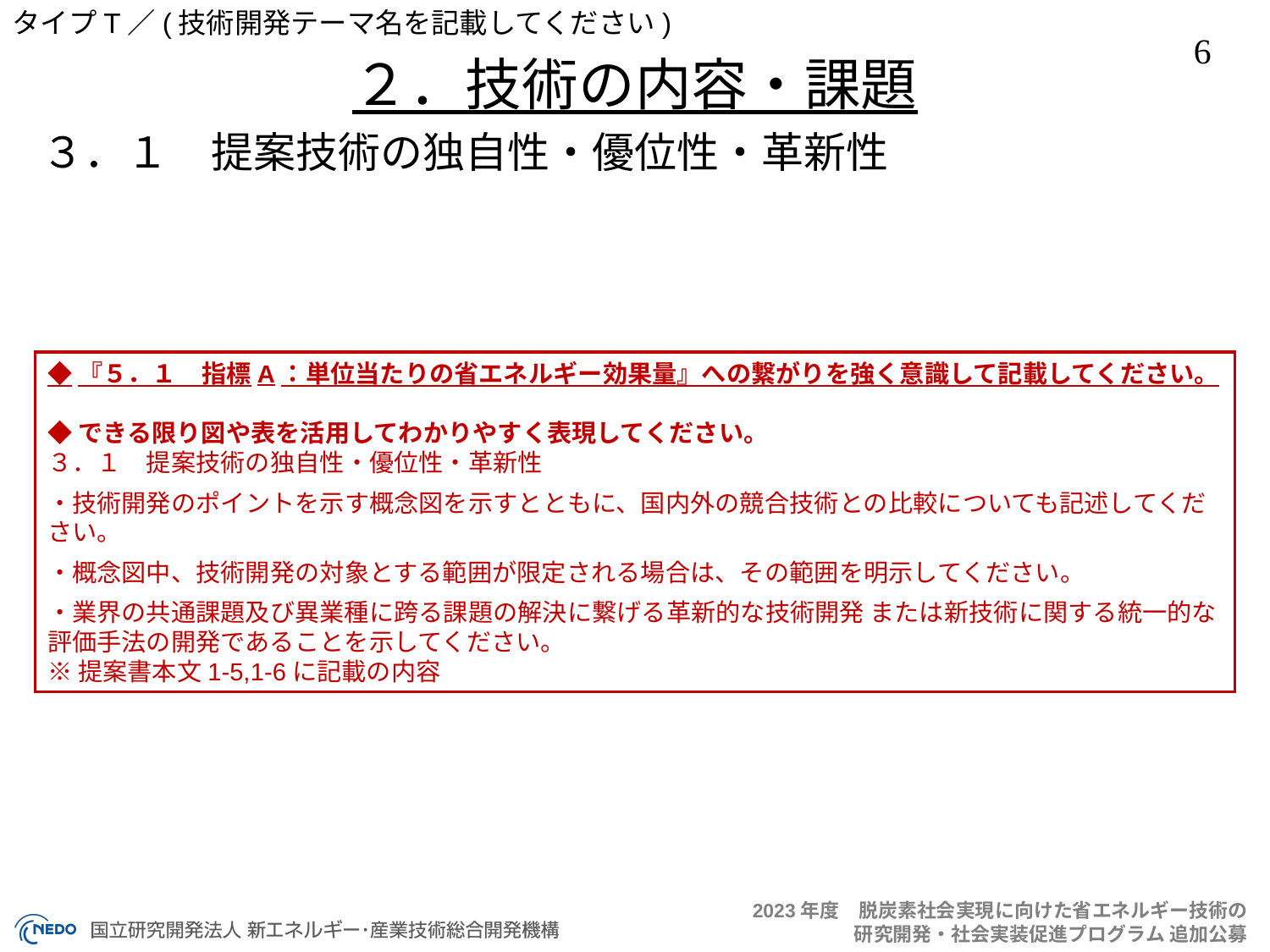

２．技術の内容・課題
３．１　提案技術の独自性・優位性・革新性

◆『５．１　指標A：単位当たりの省エネルギー効果量』への繋がりを強く意識して記載してください。

◆できる限り図や表を活用してわかりやすく表現してください。
３．１　提案技術の独自性・優位性・革新性
・技術開発のポイントを示す概念図を示すとともに、国内外の競合技術との比較についても記述してください。
・概念図中、技術開発の対象とする範囲が限定される場合は、その範囲を明示してください。
・業界の共通課題及び異業種に跨る課題の解決に繋げる革新的な技術開発 または新技術に関する統一的な評価手法の開発であることを示してください。
※提案書本文1-5,1-6に記載の内容